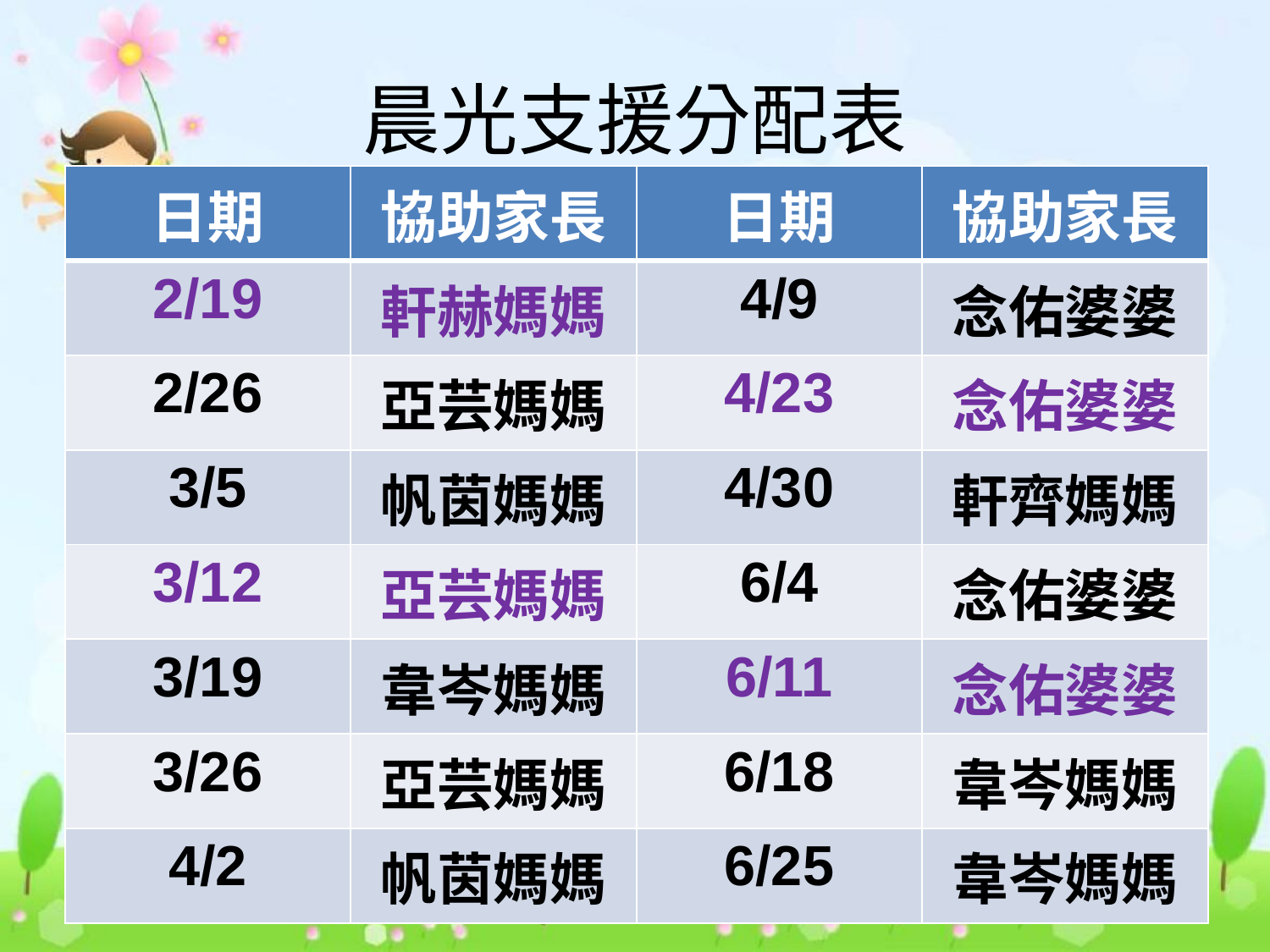

# 晨光支援分配表
| 日期 | 協助家長 | 日期 | 協助家長 |
| --- | --- | --- | --- |
| 2/19 | 軒赫媽媽 | 4/9 | 念佑婆婆 |
| 2/26 | 亞芸媽媽 | 4/23 | 念佑婆婆 |
| 3/5 | 帆茵媽媽 | 4/30 | 軒齊媽媽 |
| 3/12 | 亞芸媽媽 | 6/4 | 念佑婆婆 |
| 3/19 | 韋岑媽媽 | 6/11 | 念佑婆婆 |
| 3/26 | 亞芸媽媽 | 6/18 | 韋岑媽媽 |
| 4/2 | 帆茵媽媽 | 6/25 | 韋岑媽媽 |